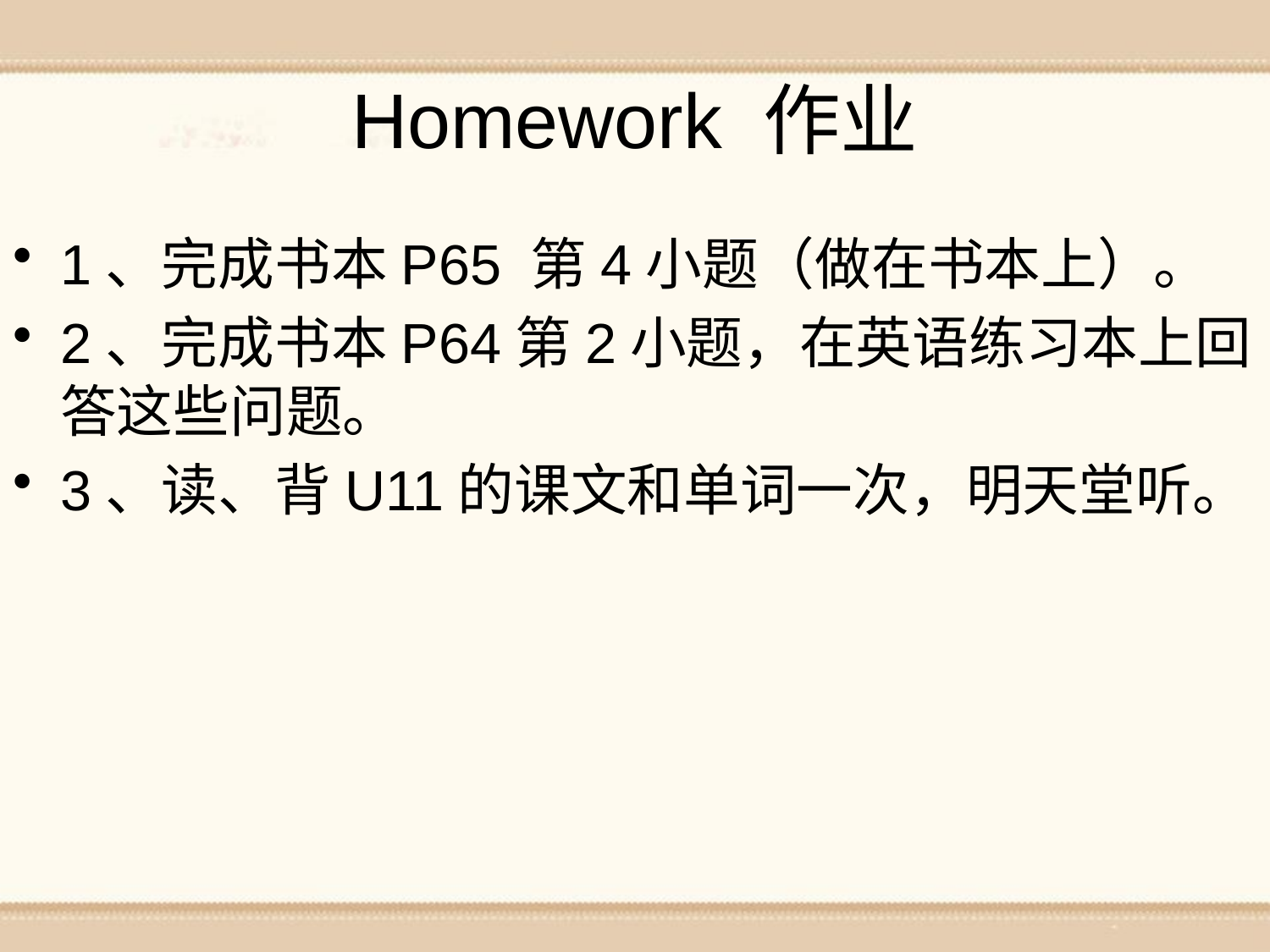

# Homework 作业
1、完成书本P65 第4小题（做在书本上）。
2、完成书本P64第2小题，在英语练习本上回答这些问题。
3、读、背U11的课文和单词一次，明天堂听。